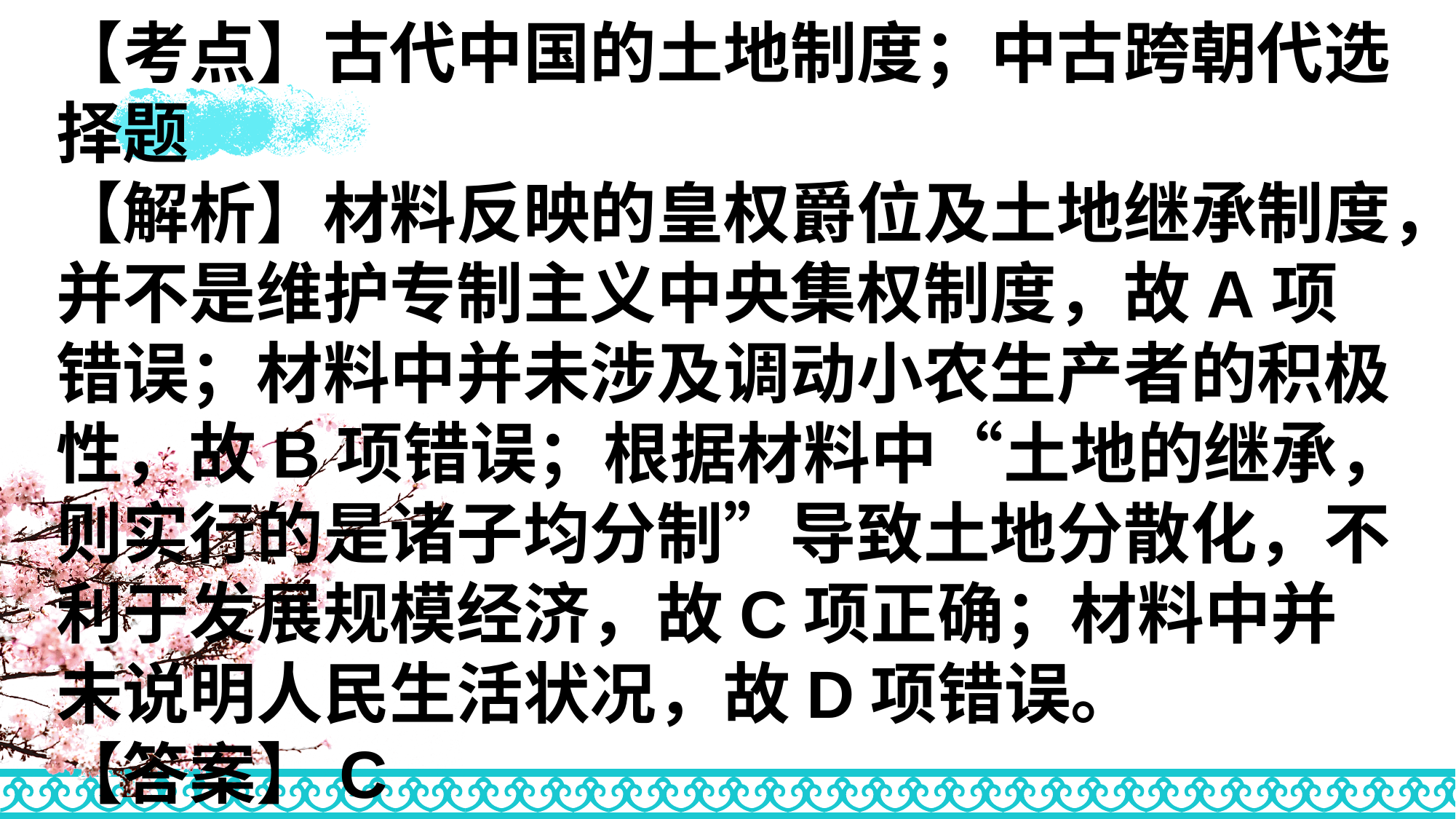

【考点】古代中国的土地制度；中古跨朝代选择题
【解析】材料反映的皇权爵位及土地继承制度，并不是维护专制主义中央集权制度，故A项错误；材料中并未涉及调动小农生产者的积极性，故B项错误；根据材料中“土地的继承，则实行的是诸子均分制”导致土地分散化，不利于发展规模经济，故C项正确；材料中并未说明人民生活状况，故D项错误。
【答案】C